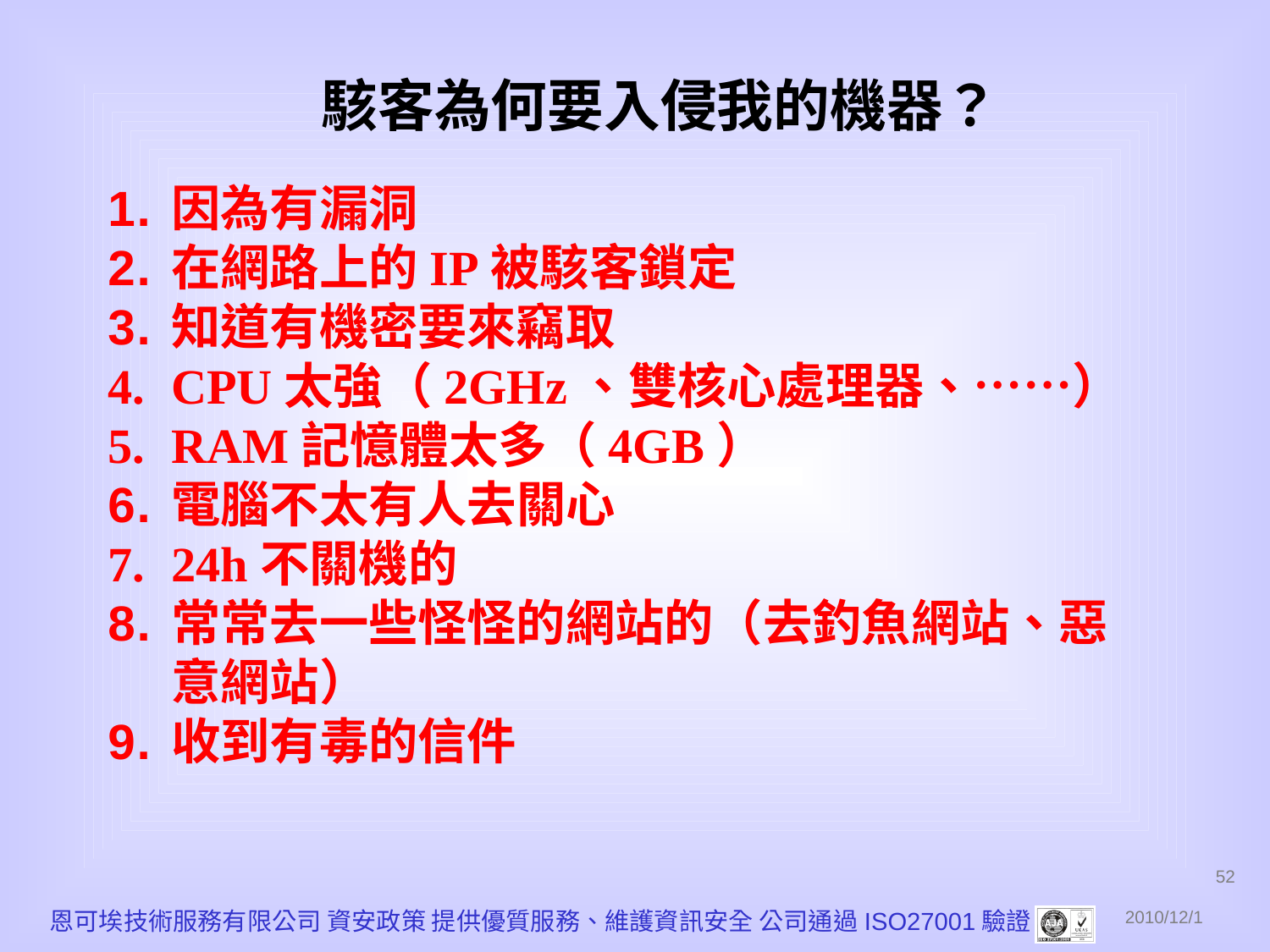

# 駭客為何要入侵我的機器？
因為有漏洞
在網路上的IP被駭客鎖定
知道有機密要來竊取
CPU太強（2GHz、雙核心處理器、……）
RAM記憶體太多（4GB）
電腦不太有人去關心
24h不關機的
常常去一些怪怪的網站的（去釣魚網站、惡意網站）
收到有毒的信件
52
恩可埃技術服務有限公司 資安政策 提供優質服務、維護資訊安全 公司通過ISO27001驗證
2010/12/1